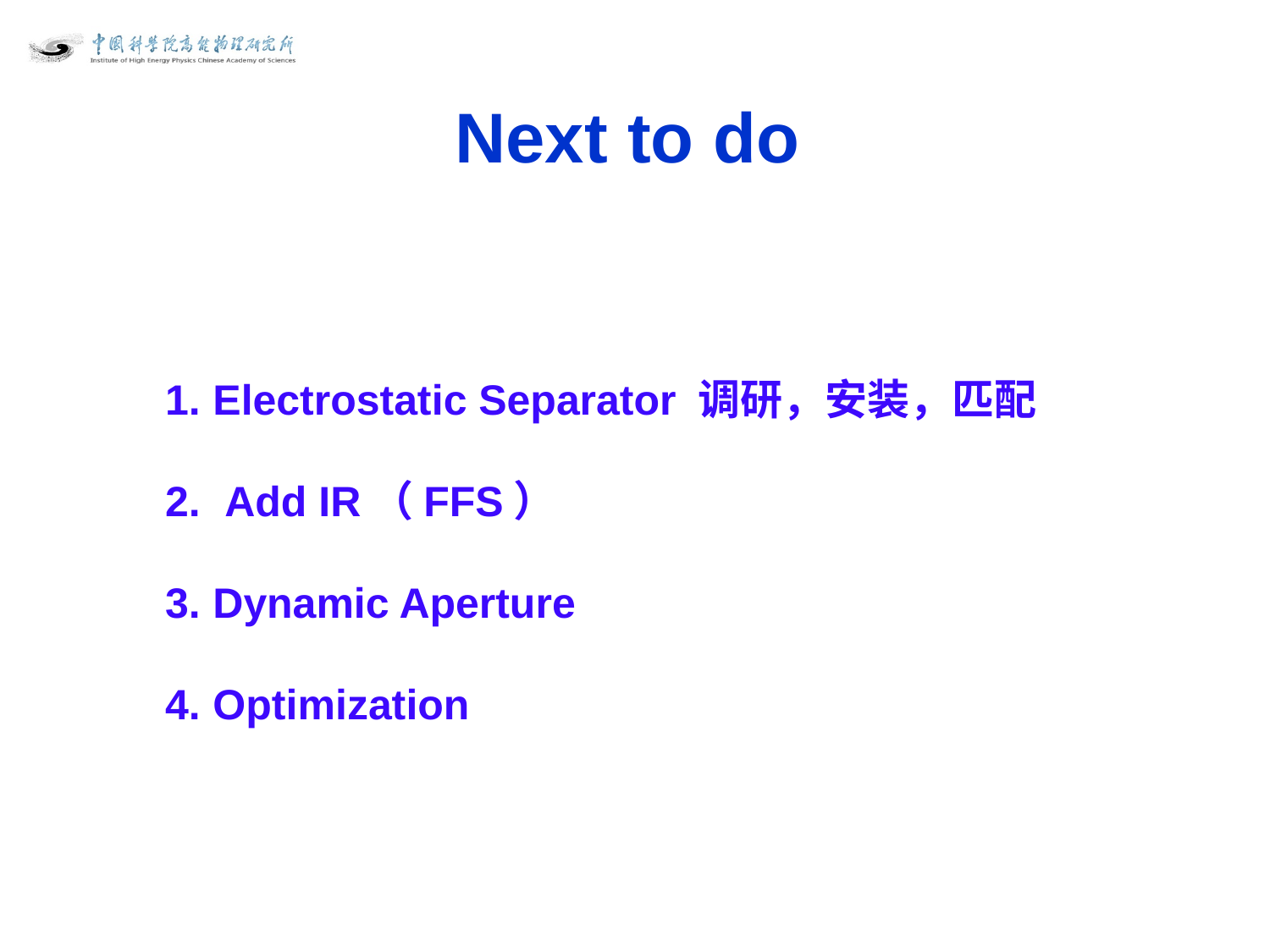

Next to do
Electrostatic Separator 调研，安装，匹配
 Add IR（FFS）
Dynamic Aperture
Optimization